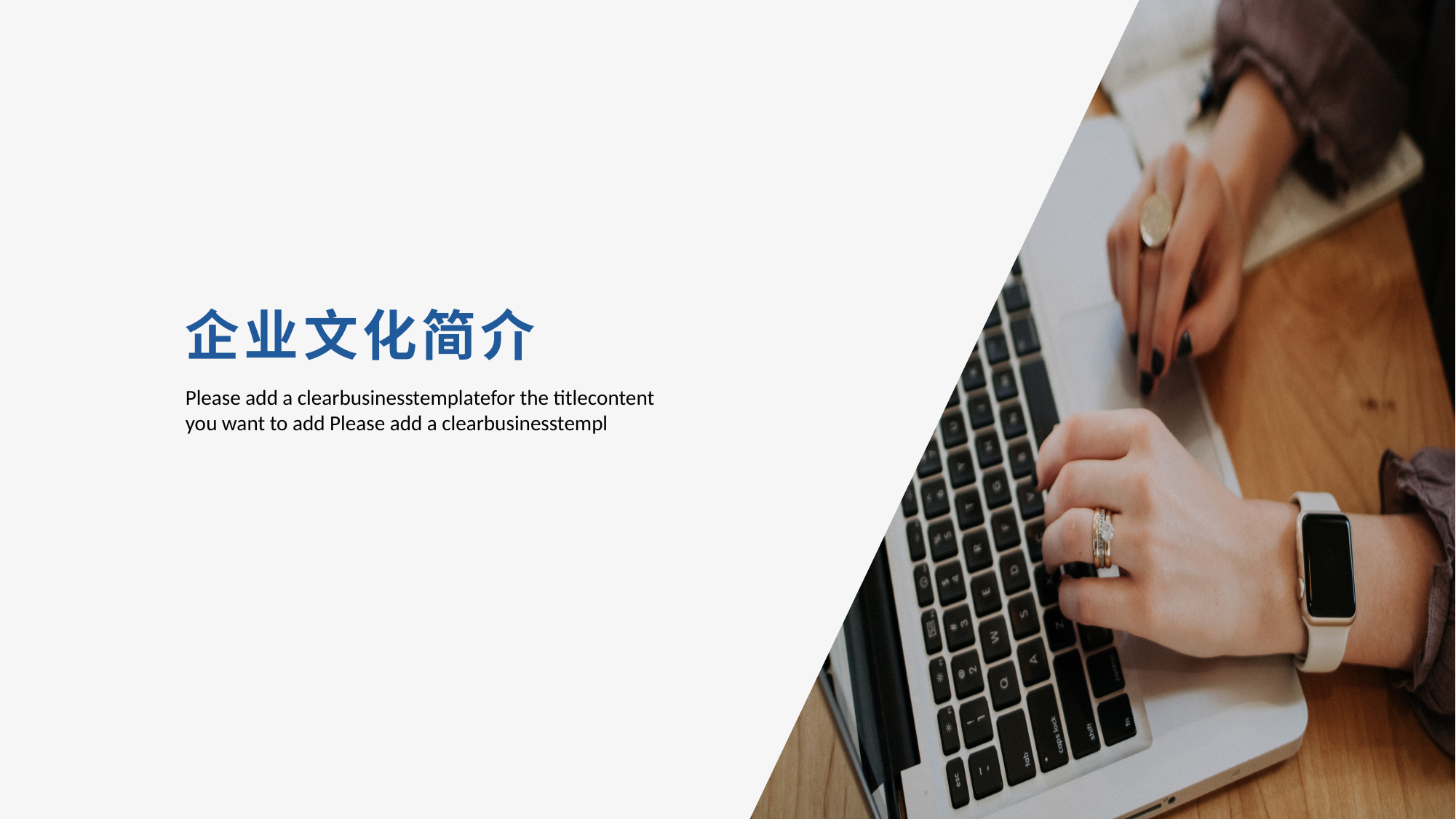

企业文化简介
Please add a clearbusinesstemplatefor the titlecontent you want to add Please add a clearbusinesstempl